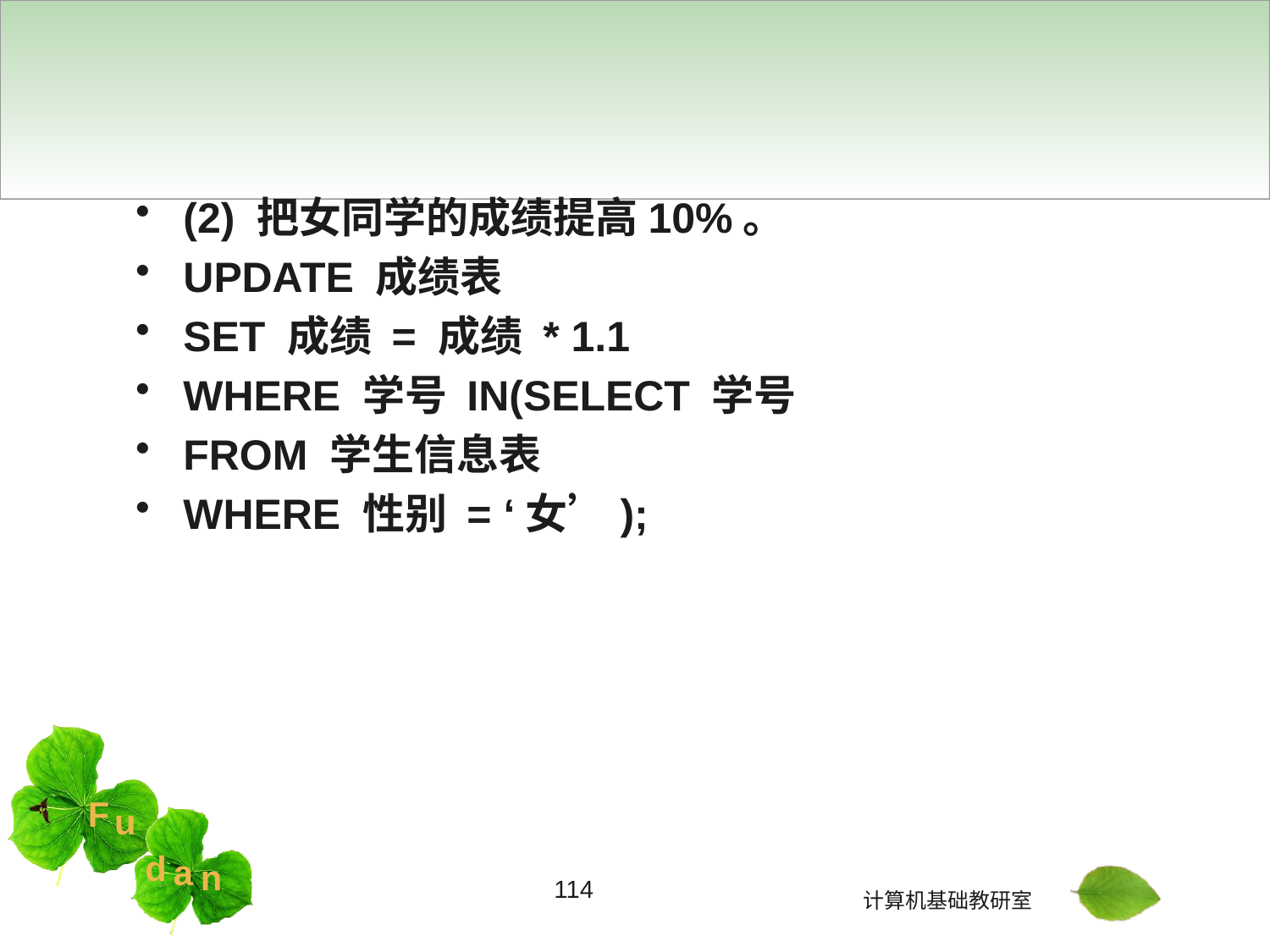

#
(2) 把女同学的成绩提高10%。
UPDATE 成绩表
SET 成绩 = 成绩 * 1.1
WHERE 学号 IN(SELECT 学号
FROM 学生信息表
WHERE 性别 = ‘女’);

114